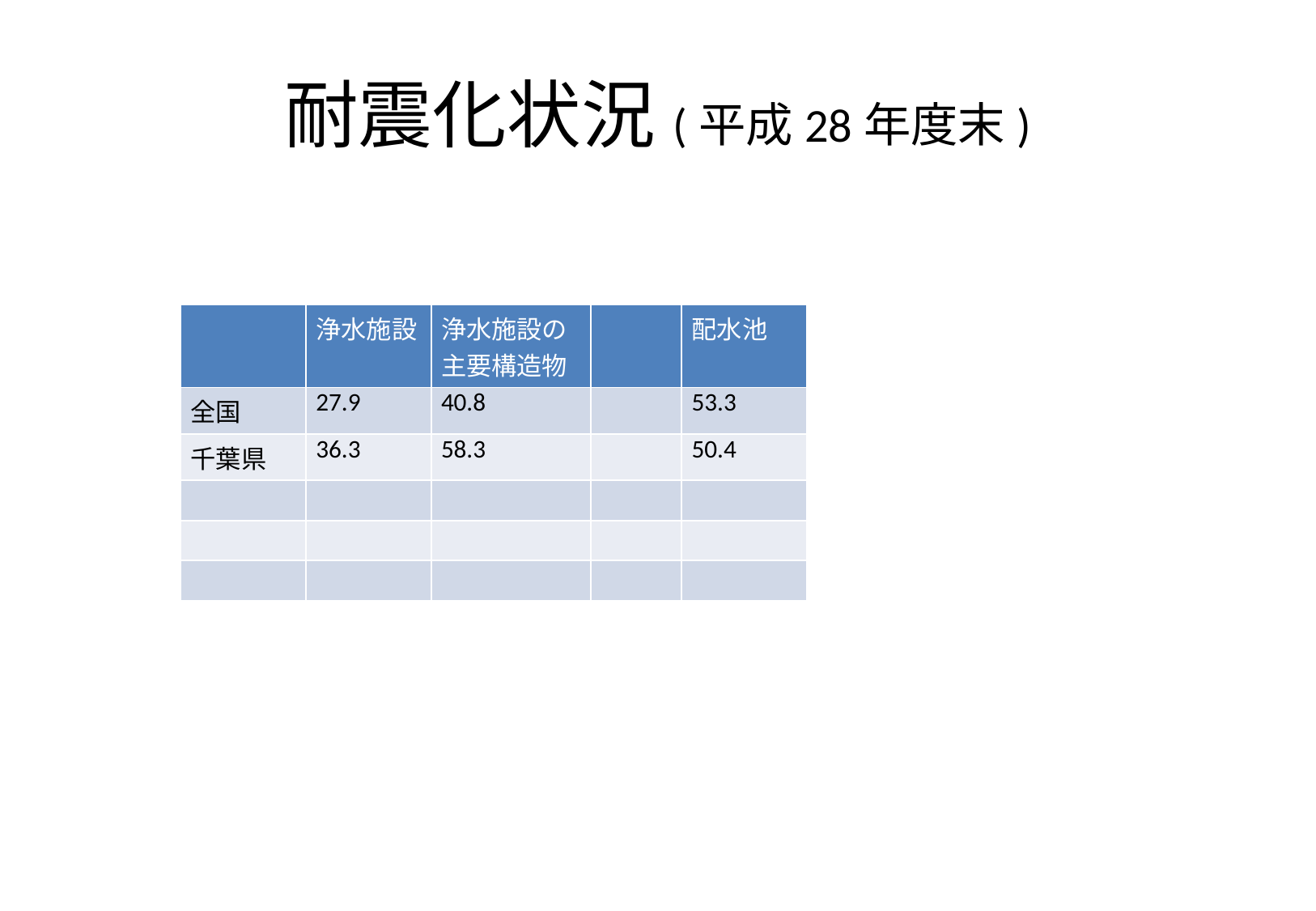

# 耐震化状況(平成28年度末)
|  | 浄水施設 | 浄水施設の主要構造物 |  | 配水池 |
| --- | --- | --- | --- | --- |
| 全国 | 27.9 | 40.8 |  | 53.3 |
| 千葉県 | 36.3 | 58.3 |  | 50.4 |
|  |  |  |  |  |
|  |  |  |  |  |
|  |  |  |  |  |